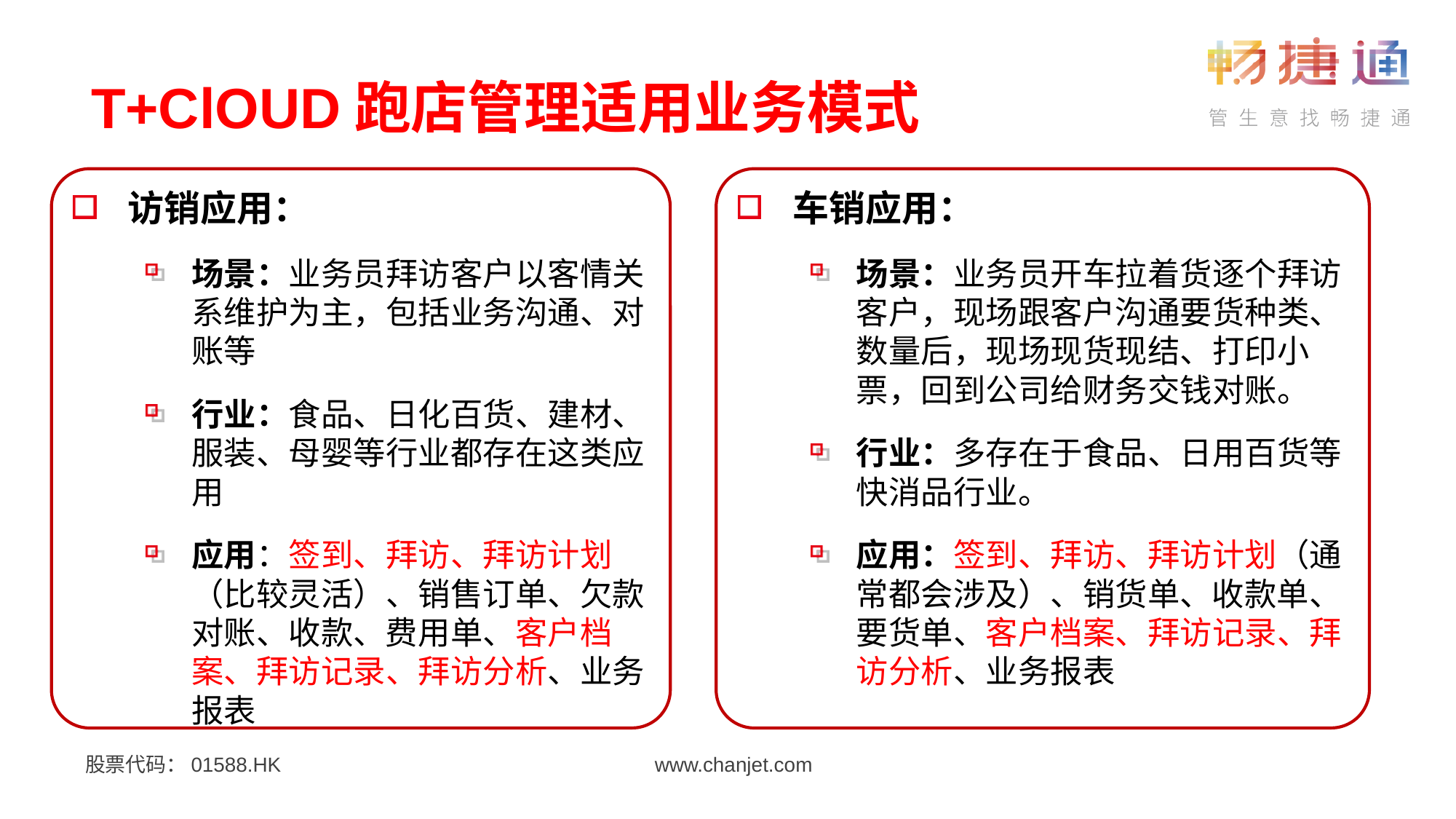

T+ClOUD跑店管理适用业务模式
车销应用：
场景：业务员开车拉着货逐个拜访客户，现场跟客户沟通要货种类、数量后，现场现货现结、打印小票，回到公司给财务交钱对账。
行业：多存在于食品、日用百货等快消品行业。
应用：签到、拜访、拜访计划（通常都会涉及）、销货单、收款单、要货单、客户档案、拜访记录、拜访分析、业务报表
访销应用：
场景：业务员拜访客户以客情关系维护为主，包括业务沟通、对账等
行业：食品、日化百货、建材、服装、母婴等行业都存在这类应用
应用：签到、拜访、拜访计划（比较灵活）、销售订单、欠款对账、收款、费用单、客户档案、拜访记录、拜访分析、业务报表